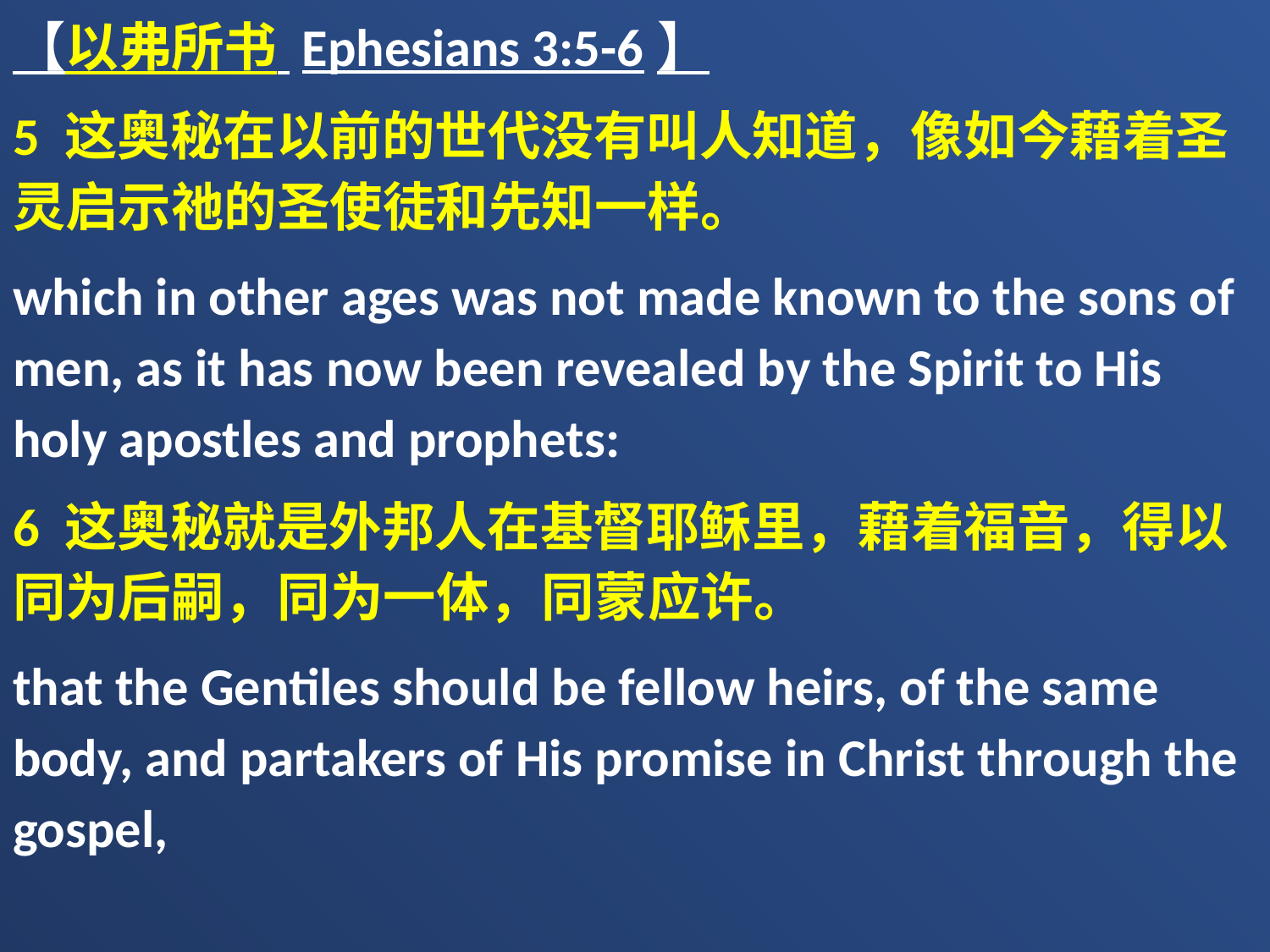

【以弗所书 Ephesians 3:5-6】
5 这奥秘在以前的世代没有叫人知道，像如今藉着圣灵启示祂的圣使徒和先知一样。
which in other ages was not made known to the sons of men, as it has now been revealed by the Spirit to His holy apostles and prophets:
6 这奥秘就是外邦人在基督耶稣里，藉着福音，得以同为后嗣，同为一体，同蒙应许。
that the Gentiles should be fellow heirs, of the same body, and partakers of His promise in Christ through the gospel,